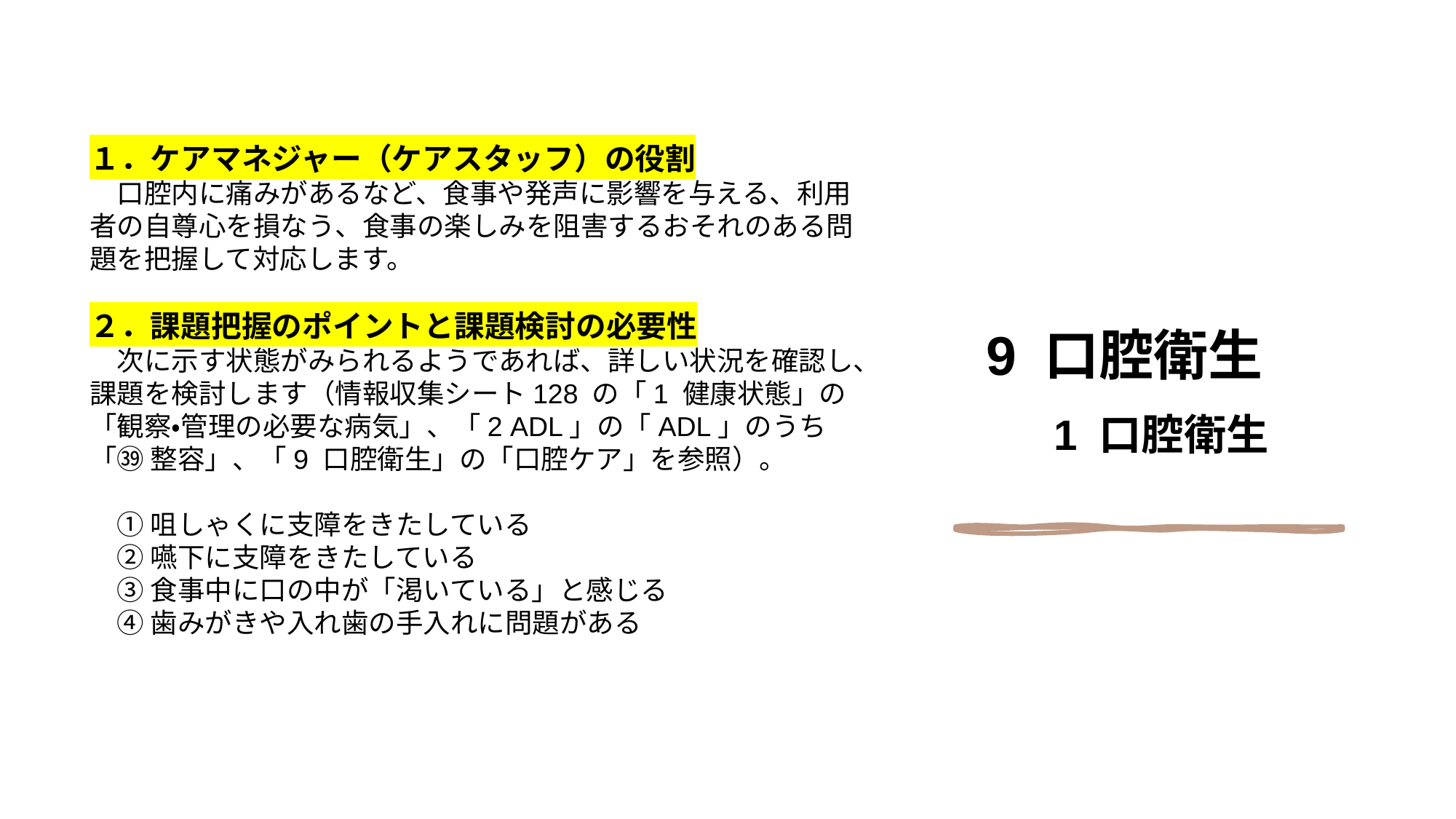

１．ケアマネジャー（ケアスタッフ）の役割
　口腔内に痛みがあるなど、食事や発声に影響を与える、利用者の自尊心を損なう、食事の楽しみを阻害するおそれのある問題を把握して対応します。

２．課題把握のポイントと課題検討の必要性
　次に示す状態がみられるようであれば、詳しい状況を確認し、課題を検討します（情報収集シート128 の「1 健康状態」の「観察・管理の必要な病気」、「2 ADL」の「ADL」のうち「㊴ 整容」、「9 口腔衛生」の「口腔ケア」を参照）。

　① 咀しゃくに支障をきたしている
　② 嚥下に支障をきたしている
　③ 食事中に口の中が「渇いている」と感じる
　④ 歯みがきや入れ歯の手入れに問題がある
9 口腔衛生
　1 口腔衛生